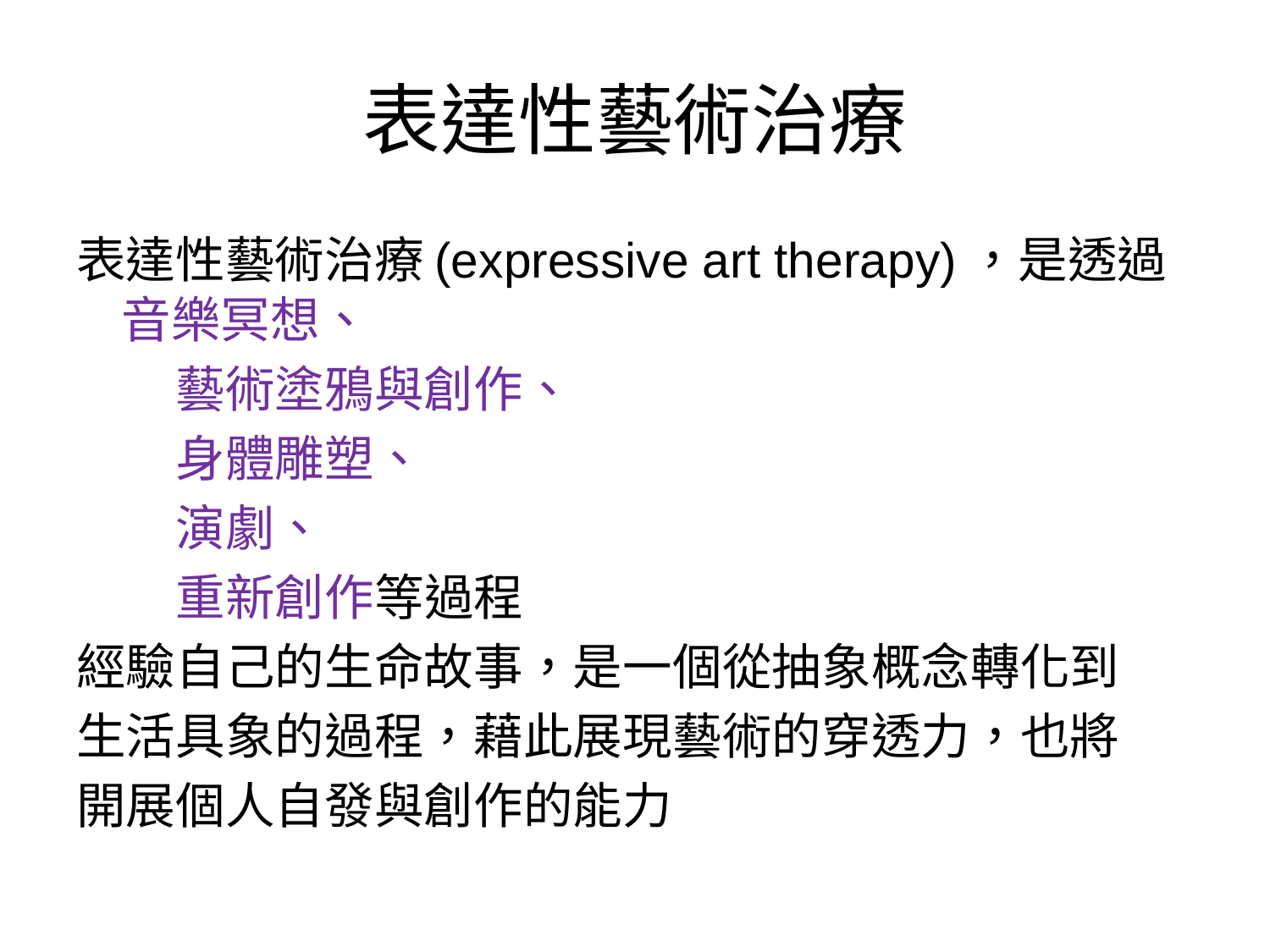

# 表達性藝術治療
表達性藝術治療(expressive art therapy)，是透過音樂冥想、
　　藝術塗鴉與創作、
　　身體雕塑、
　　演劇、
　　重新創作等過程
經驗自己的生命故事，是一個從抽象概念轉化到
生活具象的過程，藉此展現藝術的穿透力，也將
開展個人自發與創作的能力